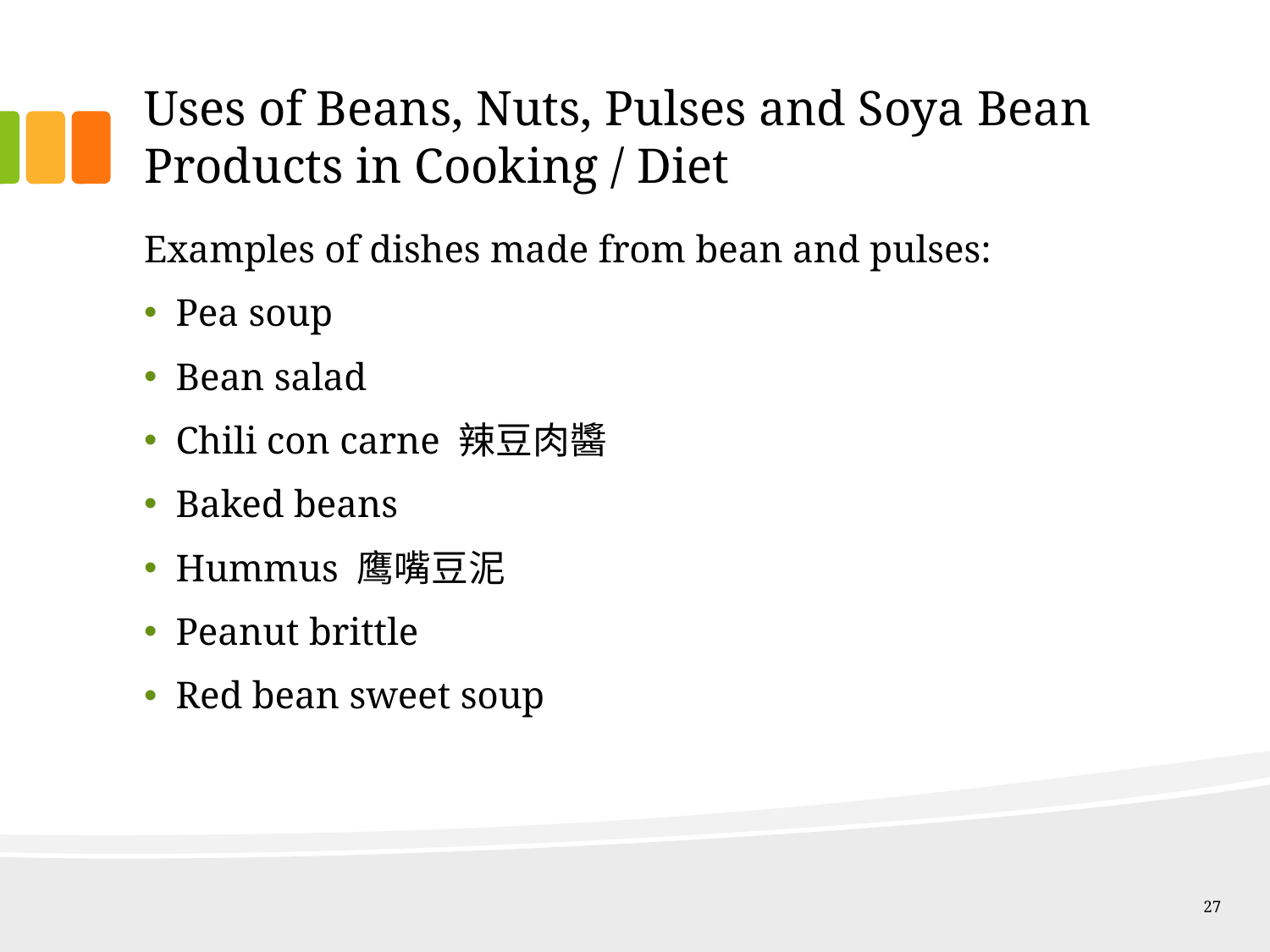

# Uses of Beans, Nuts, Pulses and Soya Bean Products in Cooking / Diet
Examples of dishes made from bean and pulses:
Pea soup
Bean salad
Chili con carne 辣豆肉醬
Baked beans
Hummus 鹰嘴豆泥
Peanut brittle
Red bean sweet soup
27